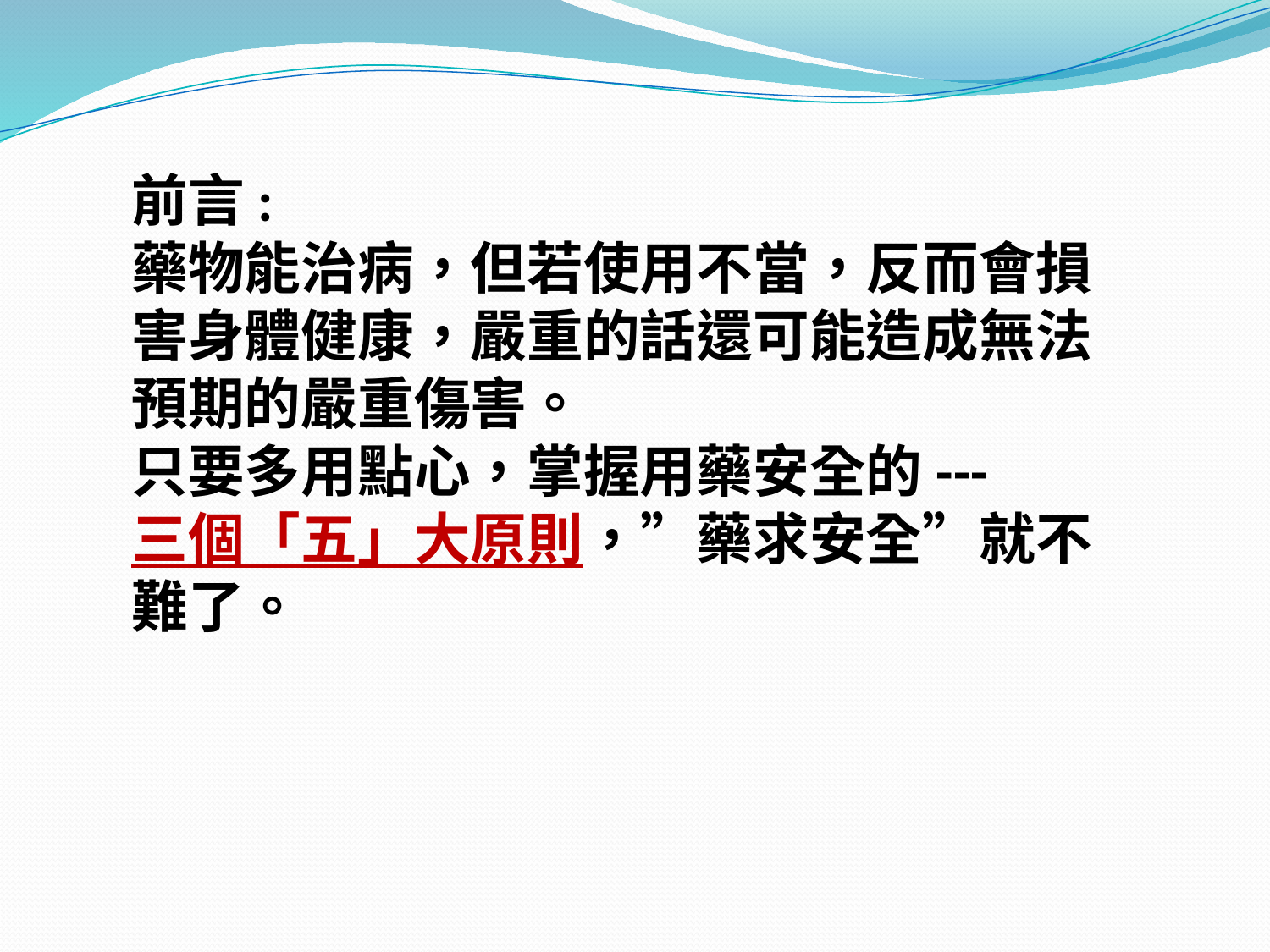

前言:
藥物能治病，但若使用不當，反而會損害身體健康，嚴重的話還可能造成無法預期的嚴重傷害。
只要多用點心，掌握用藥安全的---
三個「五」大原則，”藥求安全”就不難了。